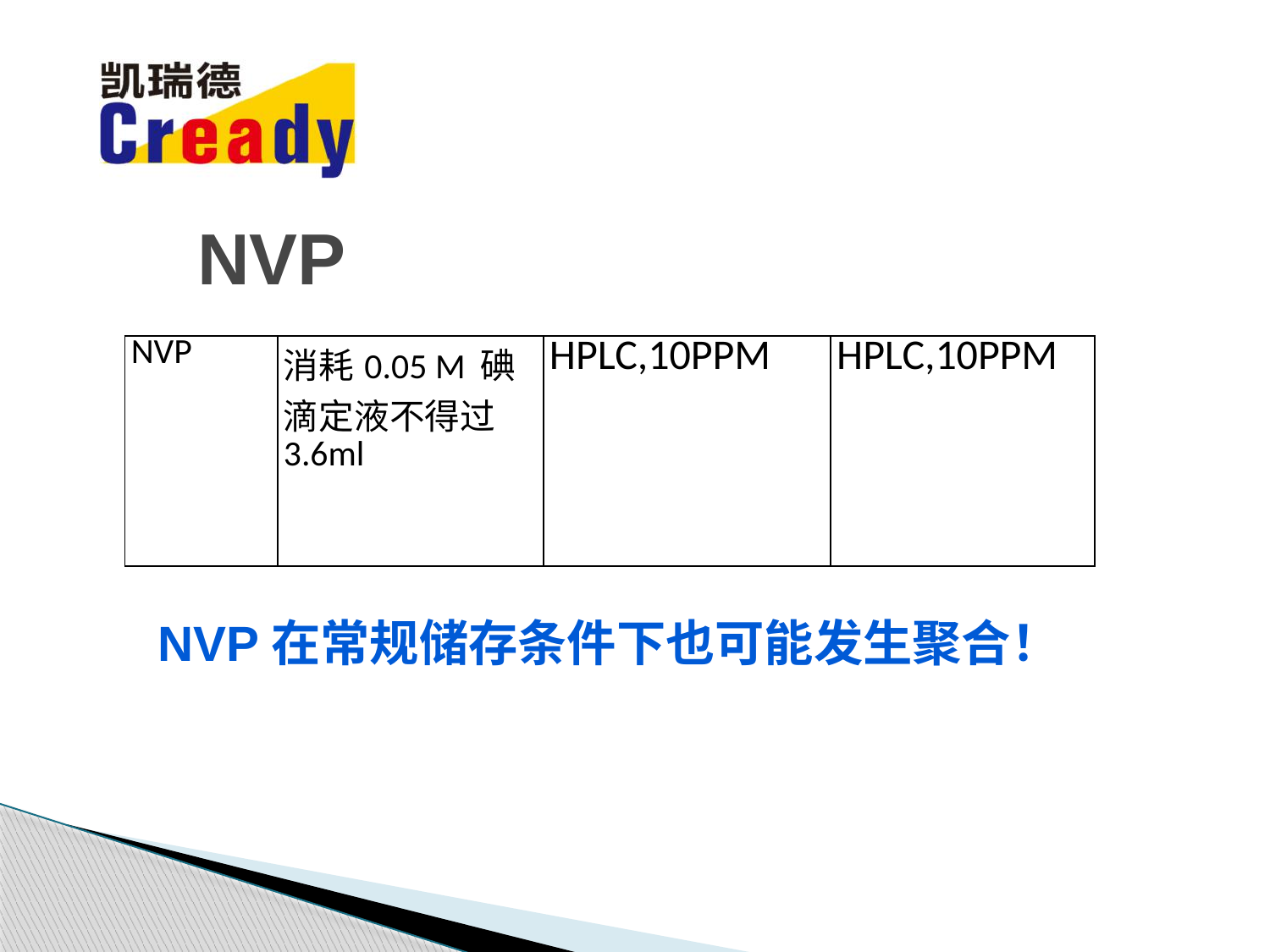

# NVP
| NVP | 消耗0.05 M 碘滴定液不得过3.6ml | HPLC,10PPM | HPLC,10PPM |
| --- | --- | --- | --- |
NVP在常规储存条件下也可能发生聚合！